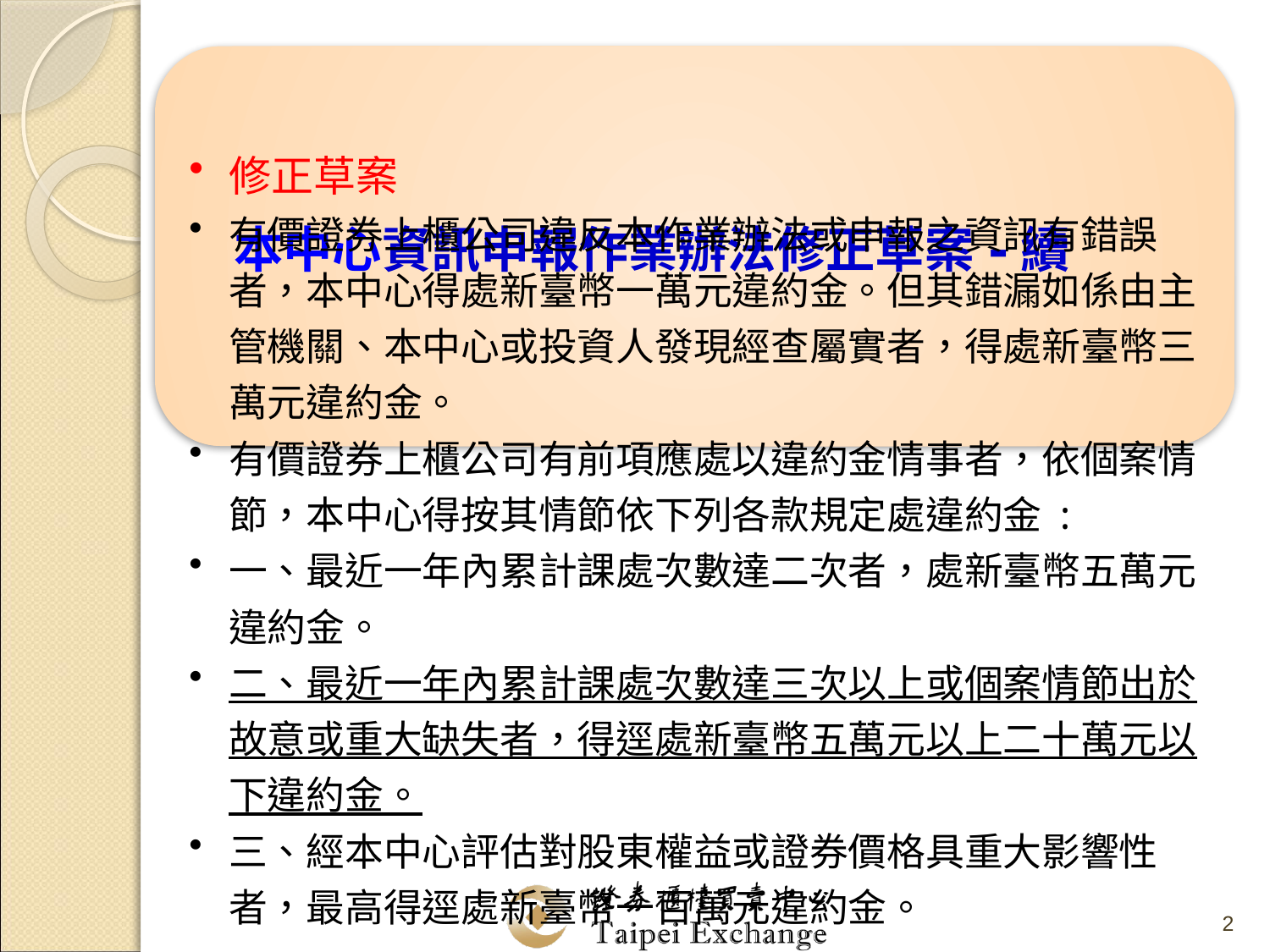

本中心資訊申報作業辦法修正草案-續
修正草案
有價證券上櫃公司有前項應處以違約金情事者，依個案情節，本中心得按其情節依下列各款規定處違約金:
一、最近一年內累計課處次數達二次者，處新臺幣五萬元違約金。
二、最近一年內累計課處次數達三次以上或個案情節出於故意或重大缺失者，得逕處新臺幣五萬元以上二十萬元以下違約金。
三、經本中心評估對股東權益或證券價格具重大影響性者，最高得逕處新臺幣一百萬元違約金。
2